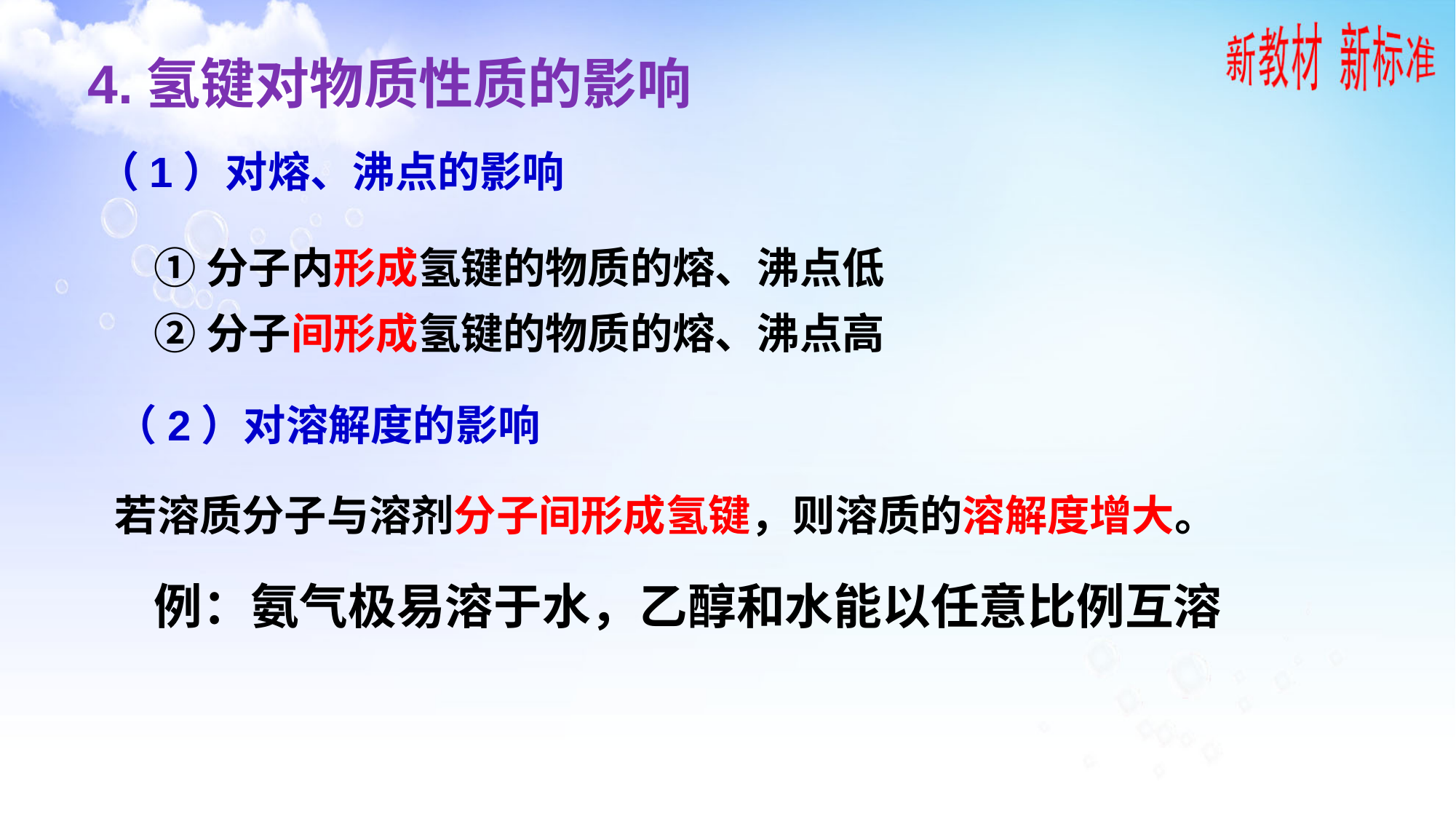

4.氢键对物质性质的影响
（1）对熔、沸点的影响

①分子内形成氢键的物质的熔、沸点低
②分子间形成氢键的物质的熔、沸点高
（2）对溶解度的影响
若溶质分子与溶剂分子间形成氢键，则溶质的溶解度增大。
例：氨气极易溶于水，乙醇和水能以任意比例互溶